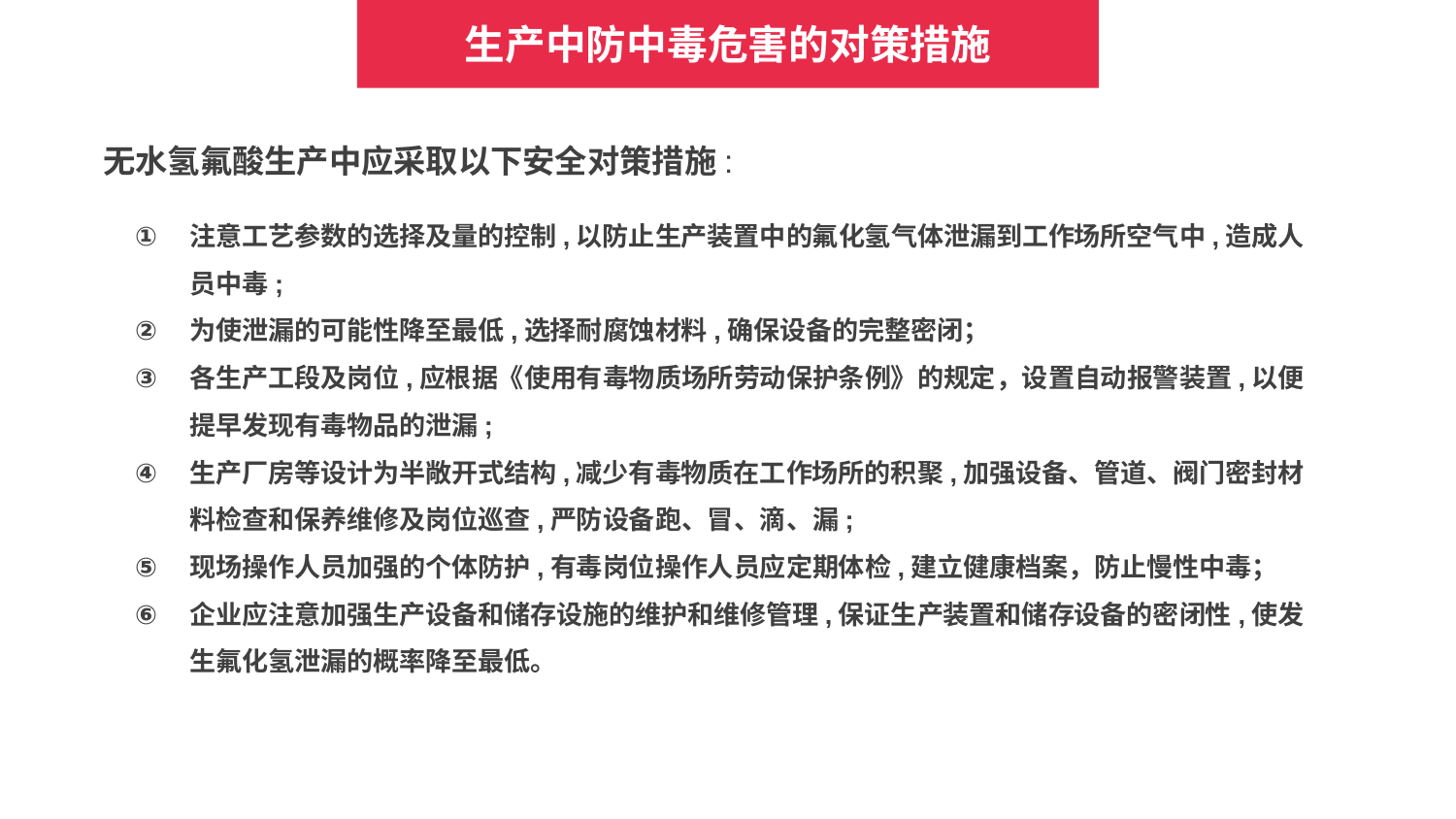

生产中防中毒危害的对策措施
无水氢氟酸生产中应采取以下安全对策措施:
注意工艺参数的选择及量的控制,以防止生产装置中的氟化氢气体泄漏到工作场所空气中,造成人员中毒;
为使泄漏的可能性降至最低,选择耐腐蚀材料,确保设备的完整密闭；
各生产工段及岗位,应根据《使用有毒物质场所劳动保护条例》的规定，设置自动报警装置,以便提早发现有毒物品的泄漏;
生产厂房等设计为半敞开式结构,减少有毒物质在工作场所的积聚,加强设备、管道、阀门密封材料检查和保养维修及岗位巡查,严防设备跑、冒、滴、漏;
现场操作人员加强的个体防护,有毒岗位操作人员应定期体检,建立健康档案，防止慢性中毒；
企业应注意加强生产设备和储存设施的维护和维修管理,保证生产装置和储存设备的密闭性,使发生氟化氢泄漏的概率降至最低。